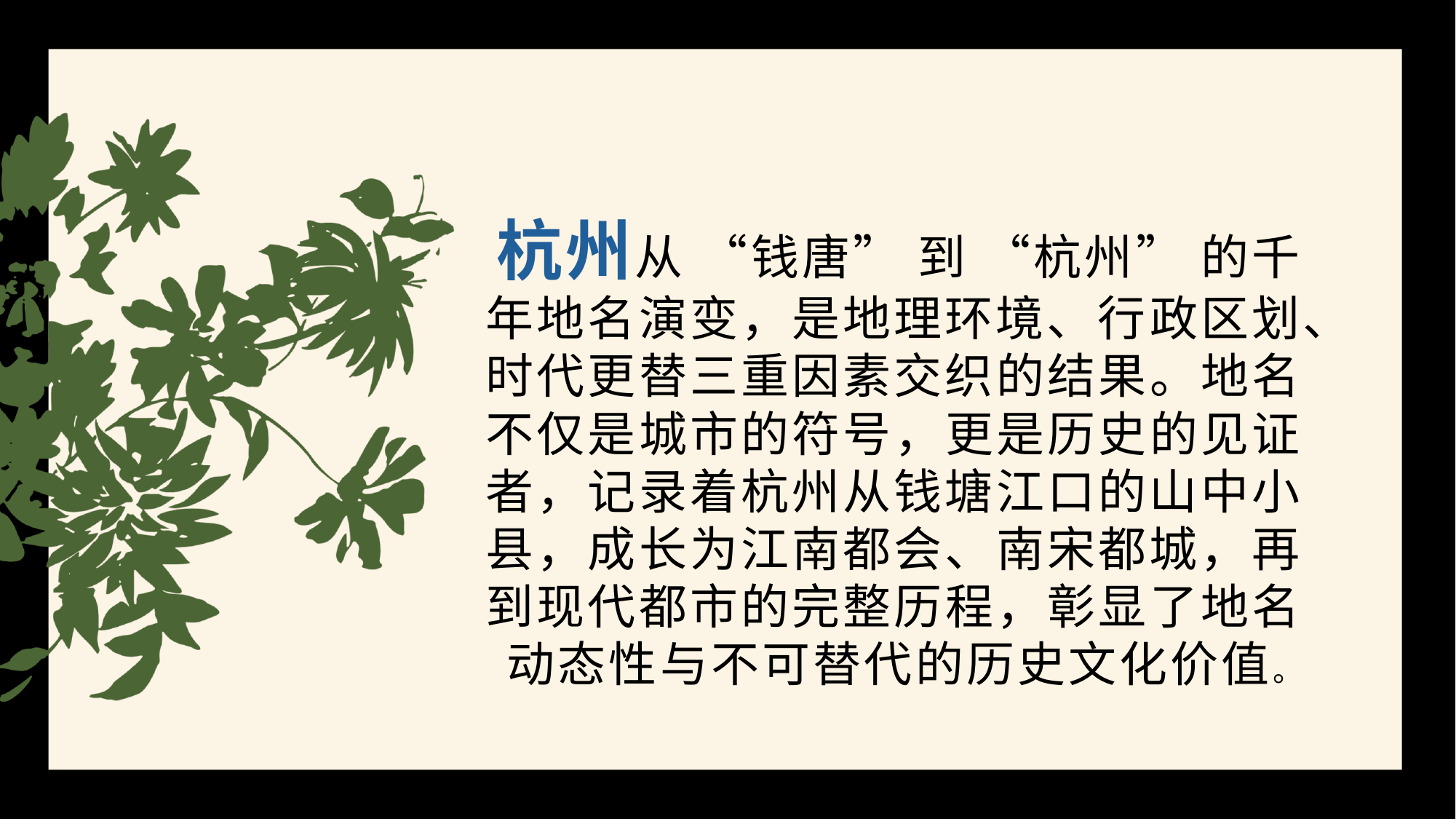

杭州从 “钱唐” 到 “杭州” 的千年地名演变，是地理环境、行政区划、时代更替三重因素交织的结果。地名不仅是城市的符号，更是历史的见证者，记录着杭州从钱塘江口的山中小县，成长为江南都会、南宋都城，再到现代都市的完整历程，彰显了地名动态性与不可替代的历史文化价值。